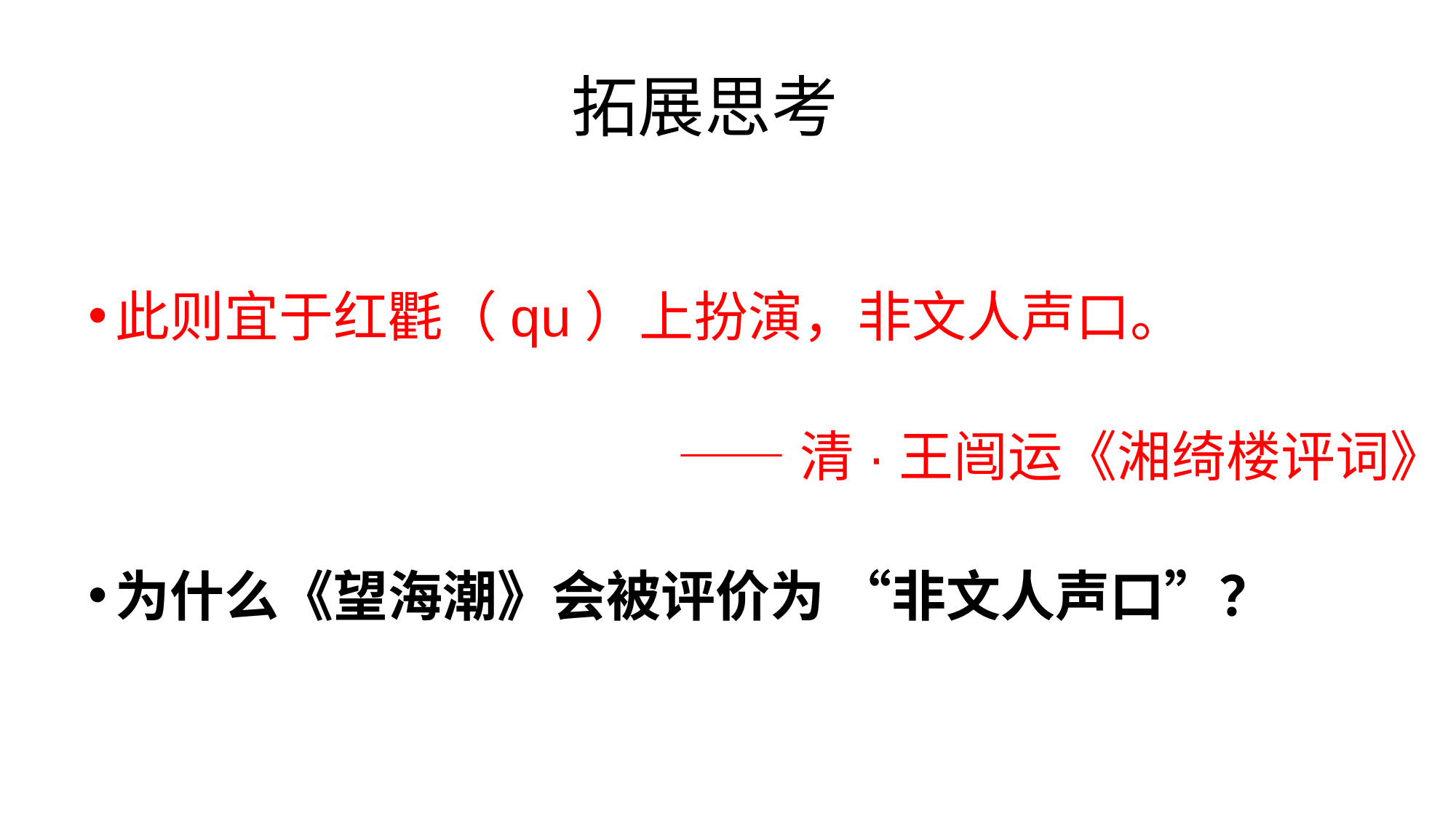

# 拓展思考
此则宜于红氍（qu）上扮演，非文人声口。
                        ——清·王闿运《湘绮楼评词》
为什么《望海潮》会被评价为 “非文人声口”？